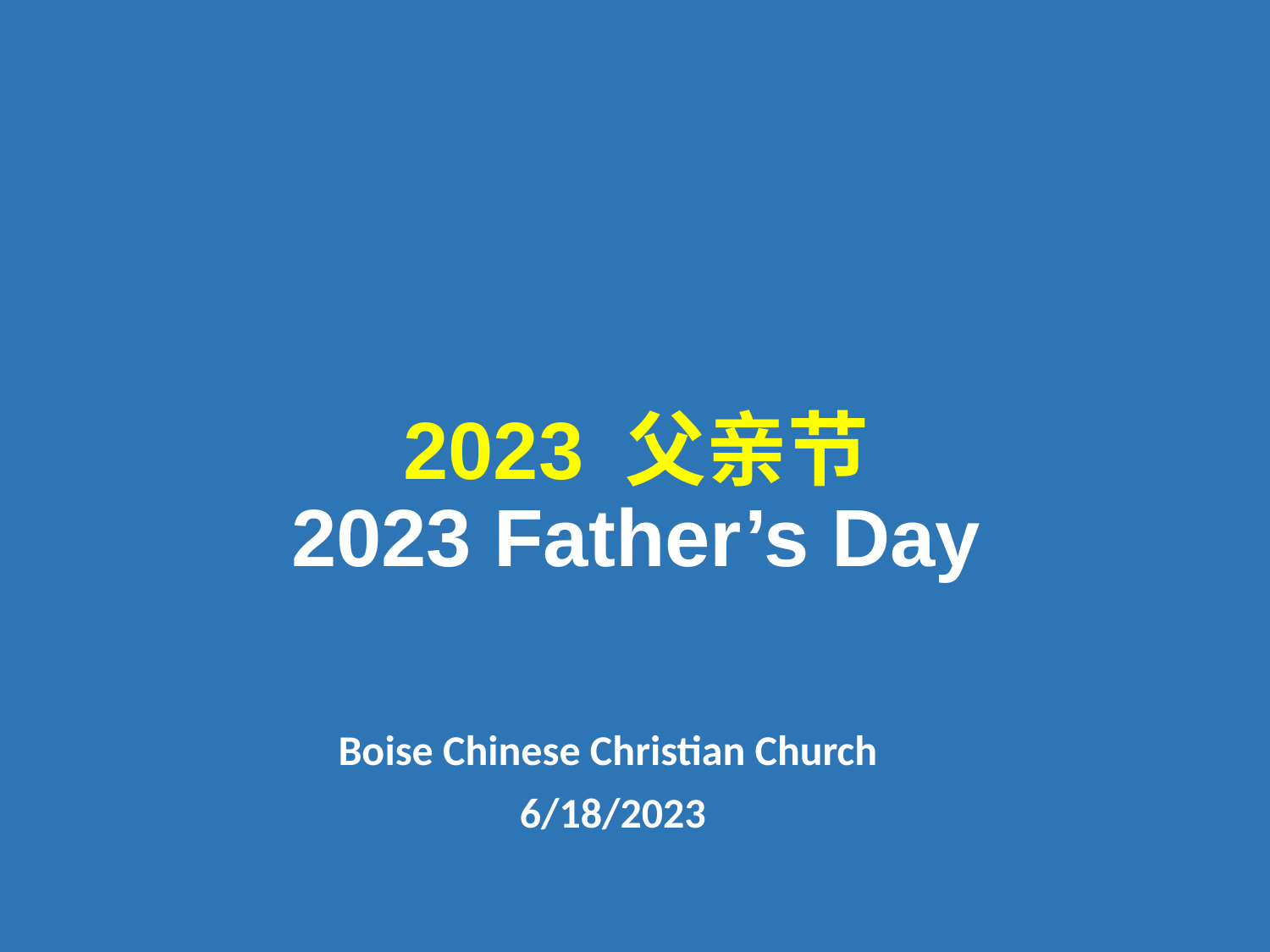

# 2023 父亲节 2023 Father’s Day
Boise Chinese Christian Church
6/18/2023